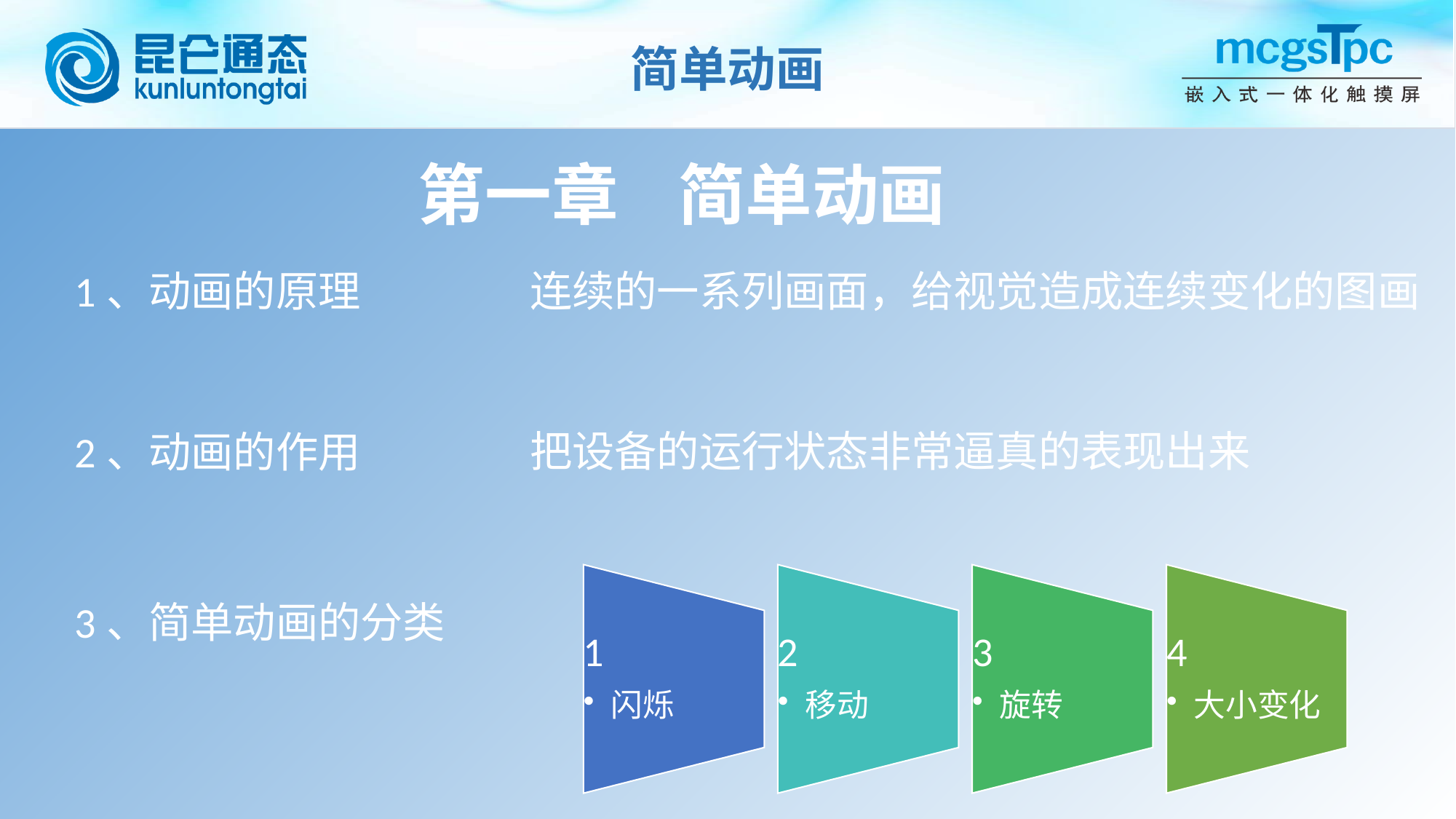

简单动画
第一章    简单动画
1、动画的原理
连续的一系列画面，给视觉造成连续变化的图画
把设备的运行状态非常逼真的表现出来
2、动画的作用
1
闪烁
2
移动
3
旋转
4
大小变化
3、简单动画的分类